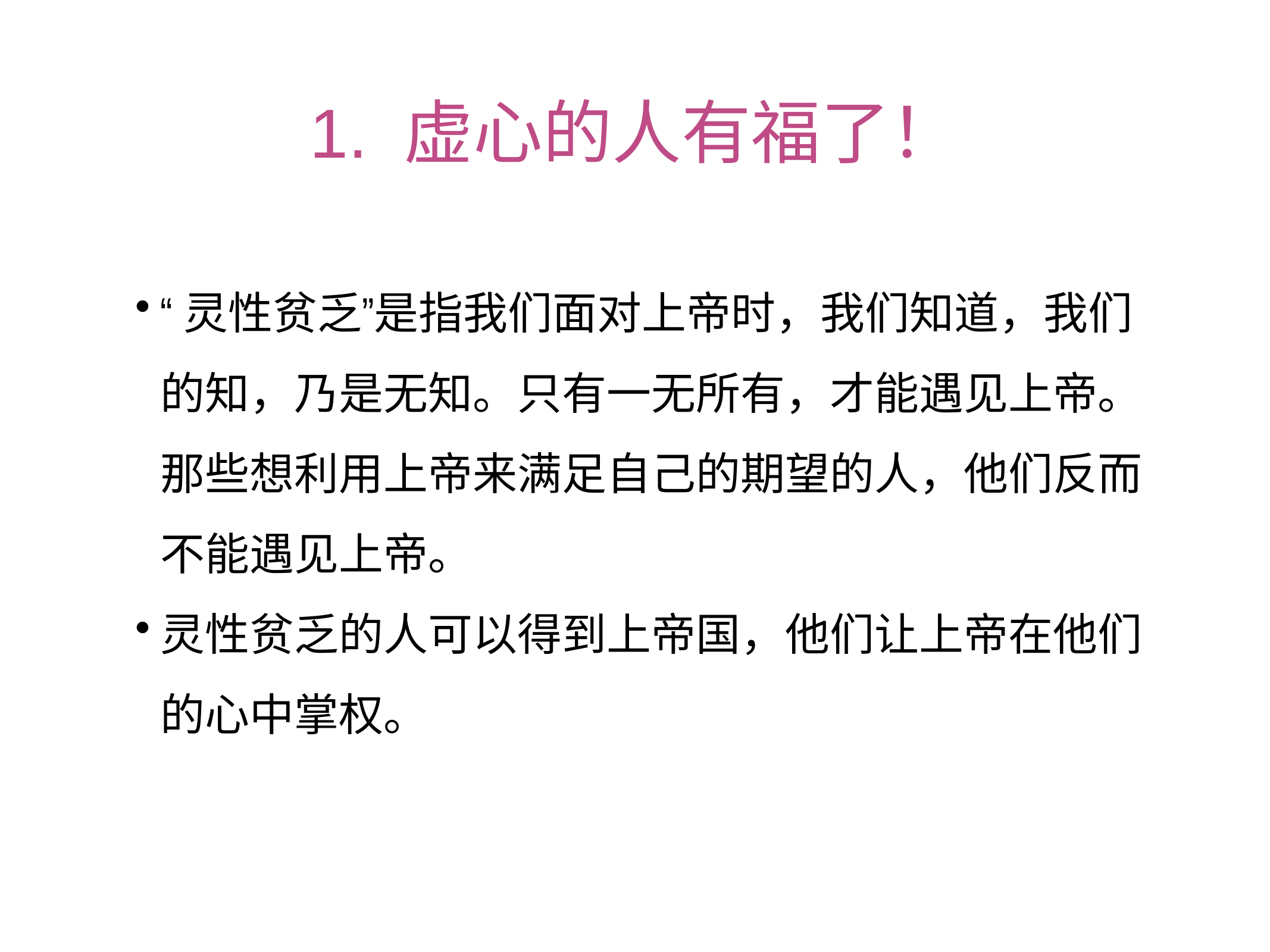

# 1. 虚心的人有福了！
“灵性贫乏”是指我们面对上帝时，我们知道，我们的知，乃是无知。只有一无所有，才能遇见上帝。那些想利用上帝来满足自己的期望的人，他们反而不能遇见上帝。
灵性贫乏的人可以得到上帝国，他们让上帝在他们的心中掌权。